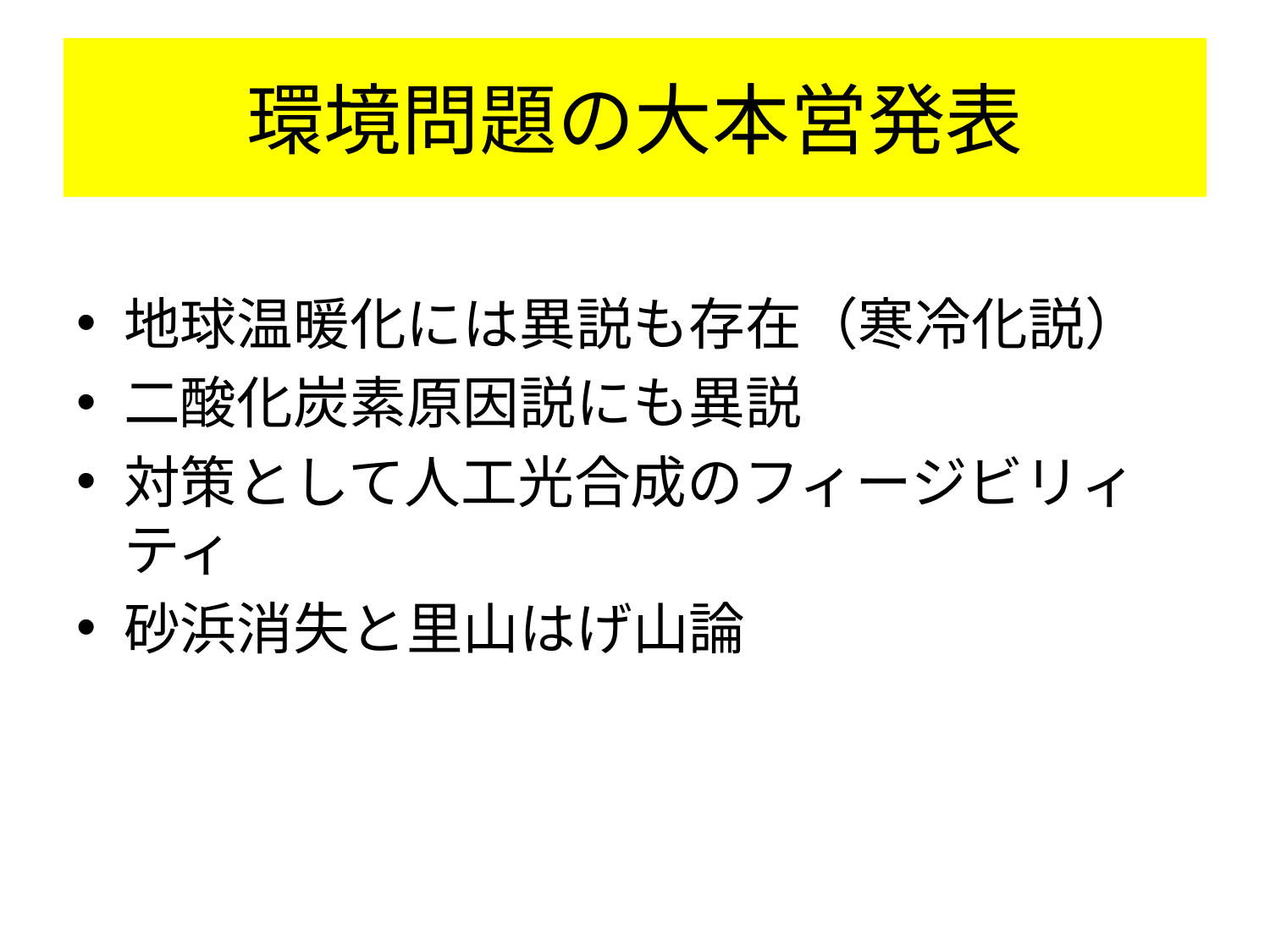

# 環境問題の大本営発表
地球温暖化には異説も存在（寒冷化説）
二酸化炭素原因説にも異説
対策として人工光合成のフィージビリィティ
砂浜消失と里山はげ山論